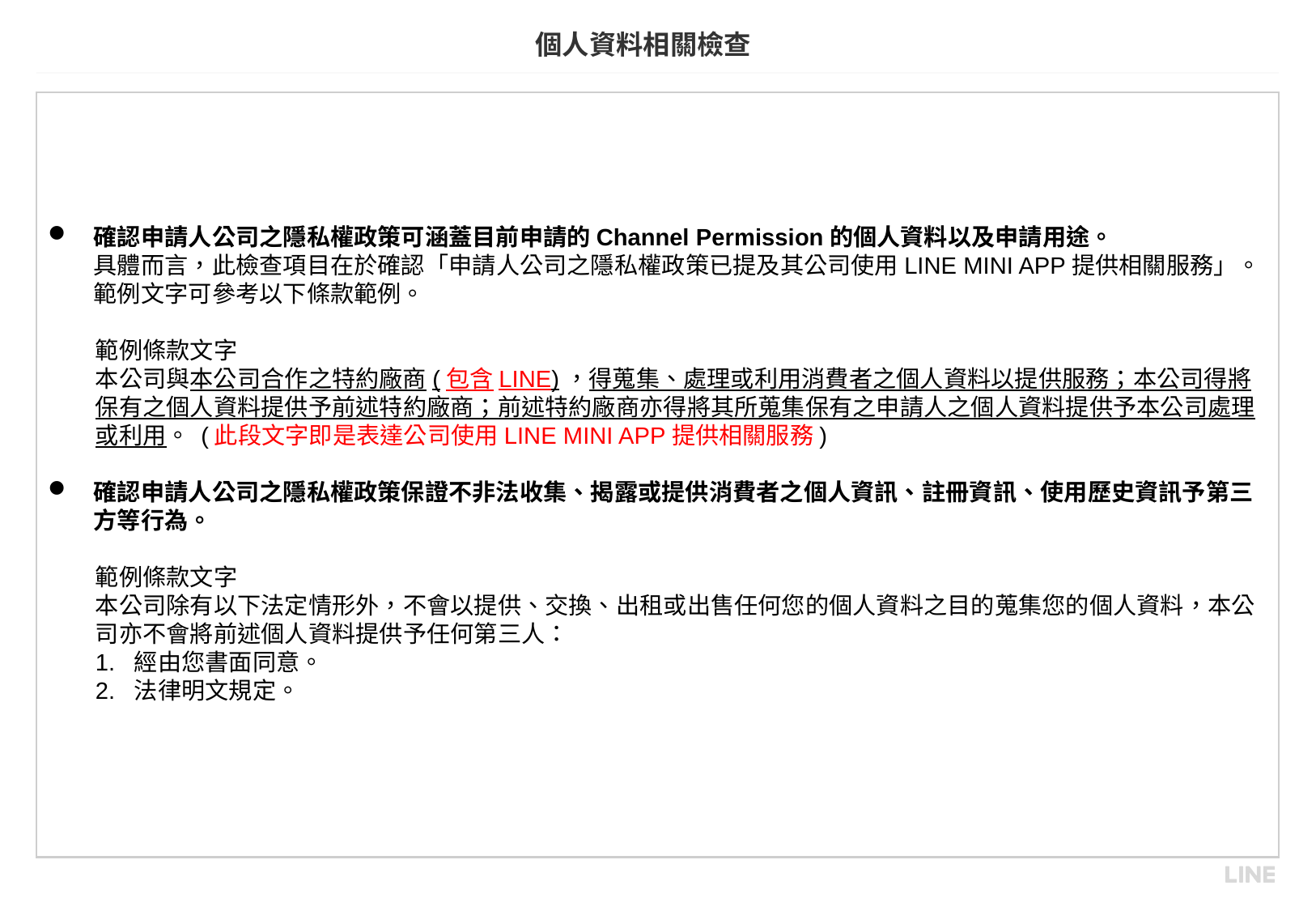

確認申請人公司之隱私權政策可涵蓋目前申請的Channel Permission的個人資料以及申請用途。
具體而言，此檢查項目在於確認「申請人公司之隱私權政策已提及其公司使用LINE MINI APP提供相關服務」。範例文字可參考以下條款範例。

範例條款文字
本公司與本公司合作之特約廠商(包含LINE)，得蒐集、處理或利用消費者之個人資料以提供服務；本公司得將保有之個人資料提供予前述特約廠商；前述特約廠商亦得將其所蒐集保有之申請人之個人資料提供予本公司處理或利用。 (此段文字即是表達公司使用LINE MINI APP提供相關服務)

確認申請人公司之隱私權政策保證不非法收集、揭露或提供消費者之個人資訊、註冊資訊、使用歷史資訊予第三方等行為。

範例條款文字
本公司除有以下法定情形外，不會以提供、交換、出租或出售任何您的個人資料之目的蒐集您的個人資料，本公司亦不會將前述個人資料提供予任何第三人： 
1.  經由您書面同意。 
2.  法律明文規定。